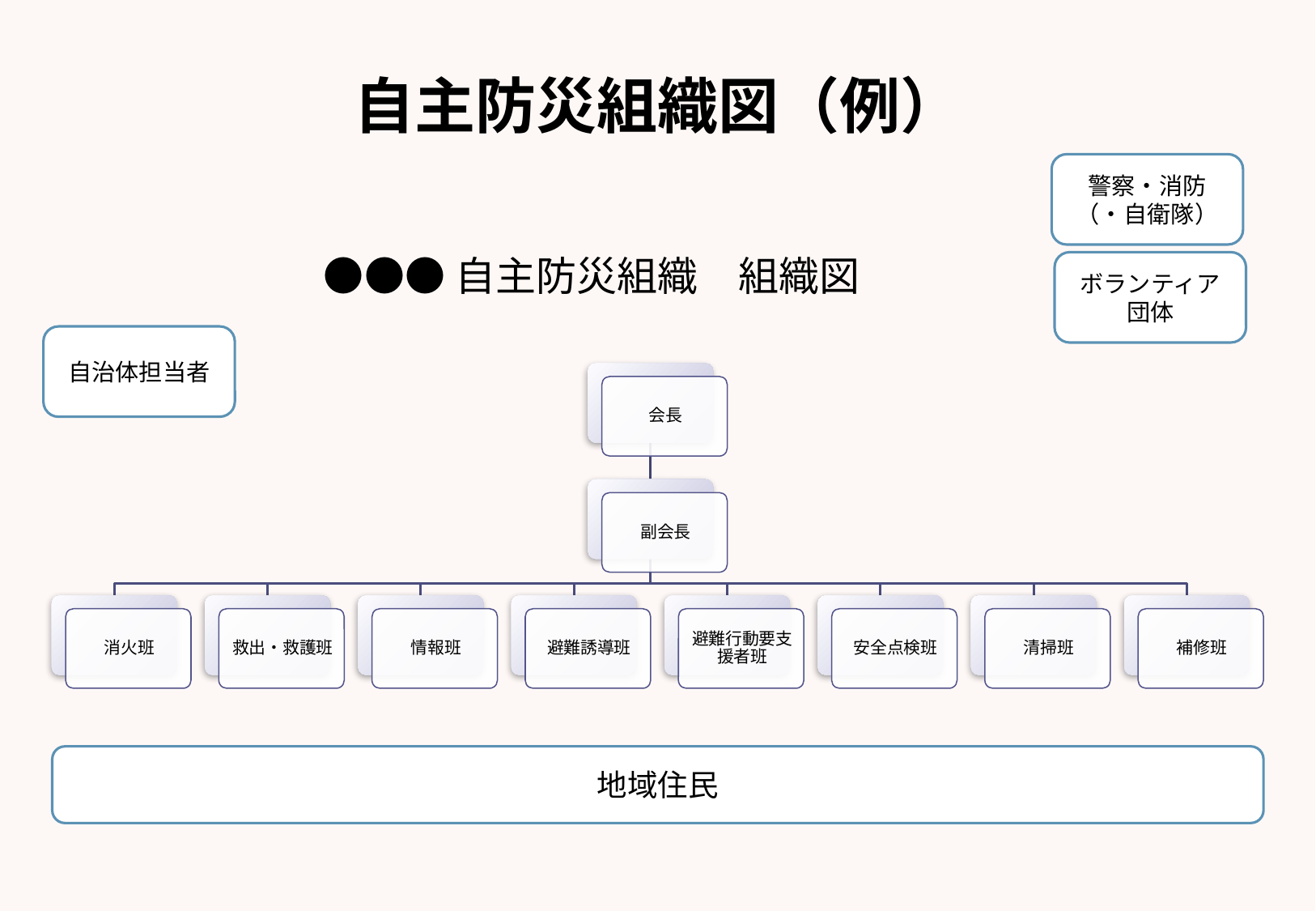

# 自主防災組織図（例）
警察・消防（・自衛隊）
会長
副会長
消火班
救出・救護班
情報班
避難誘導班
避難行動要支援者班
安全点検班
清掃班
補修班
●●●自主防災組織　組織図
ボランティア団体
自治体担当者
地域住民